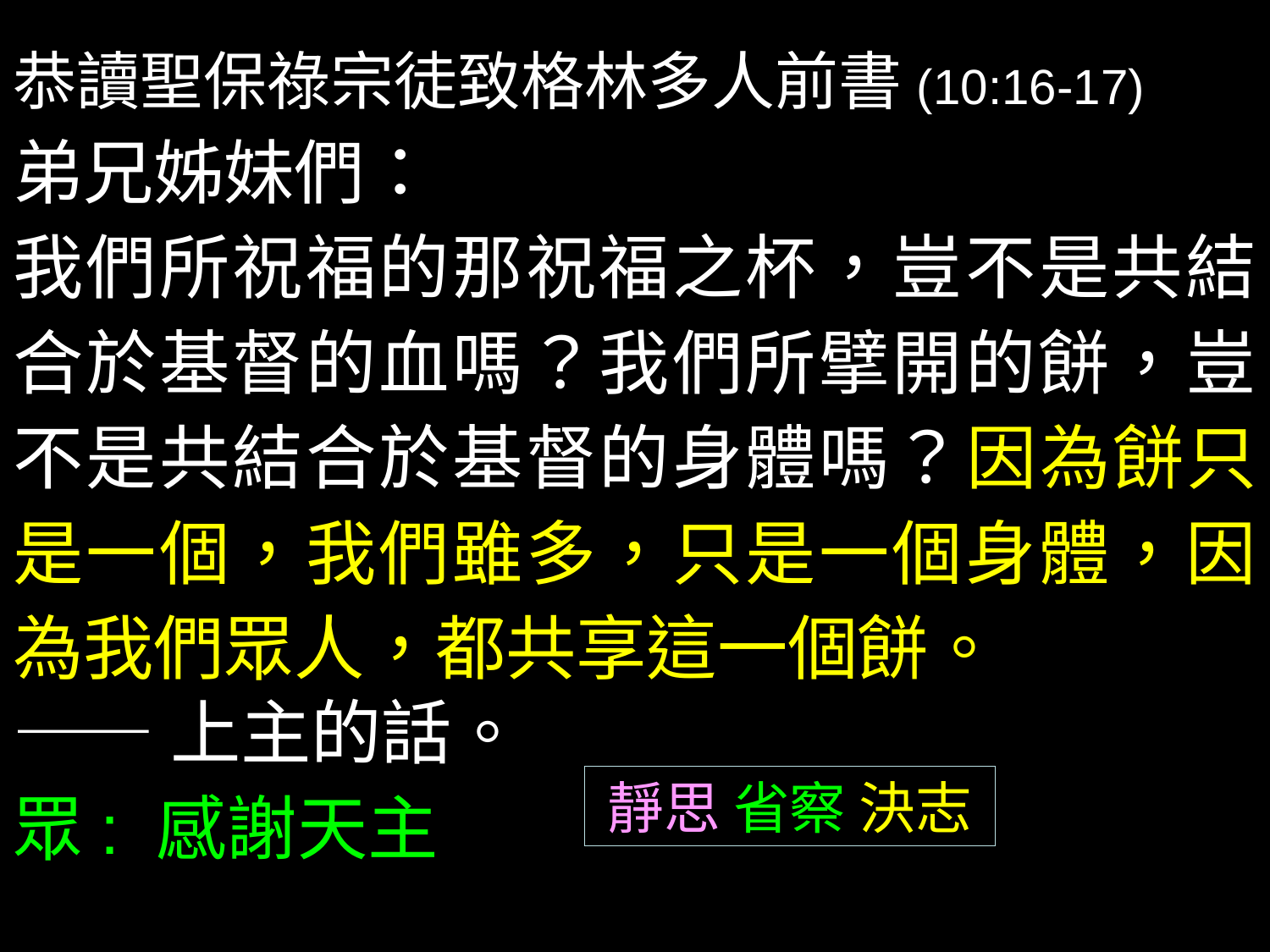

恭讀聖保祿宗徒致格林多人前書(10:16-17)
弟兄姊妹們：
我們所祝福的那祝福之杯，豈不是共結合於基督的血嗎？我們所擘開的餅，豈不是共結合於基督的身體嗎？因為餅只是一個，我們雖多，只是一個身體，因為我們眾人，都共享這一個餅。
——上主的話。
眾: 感謝天主
靜思 省察 決志